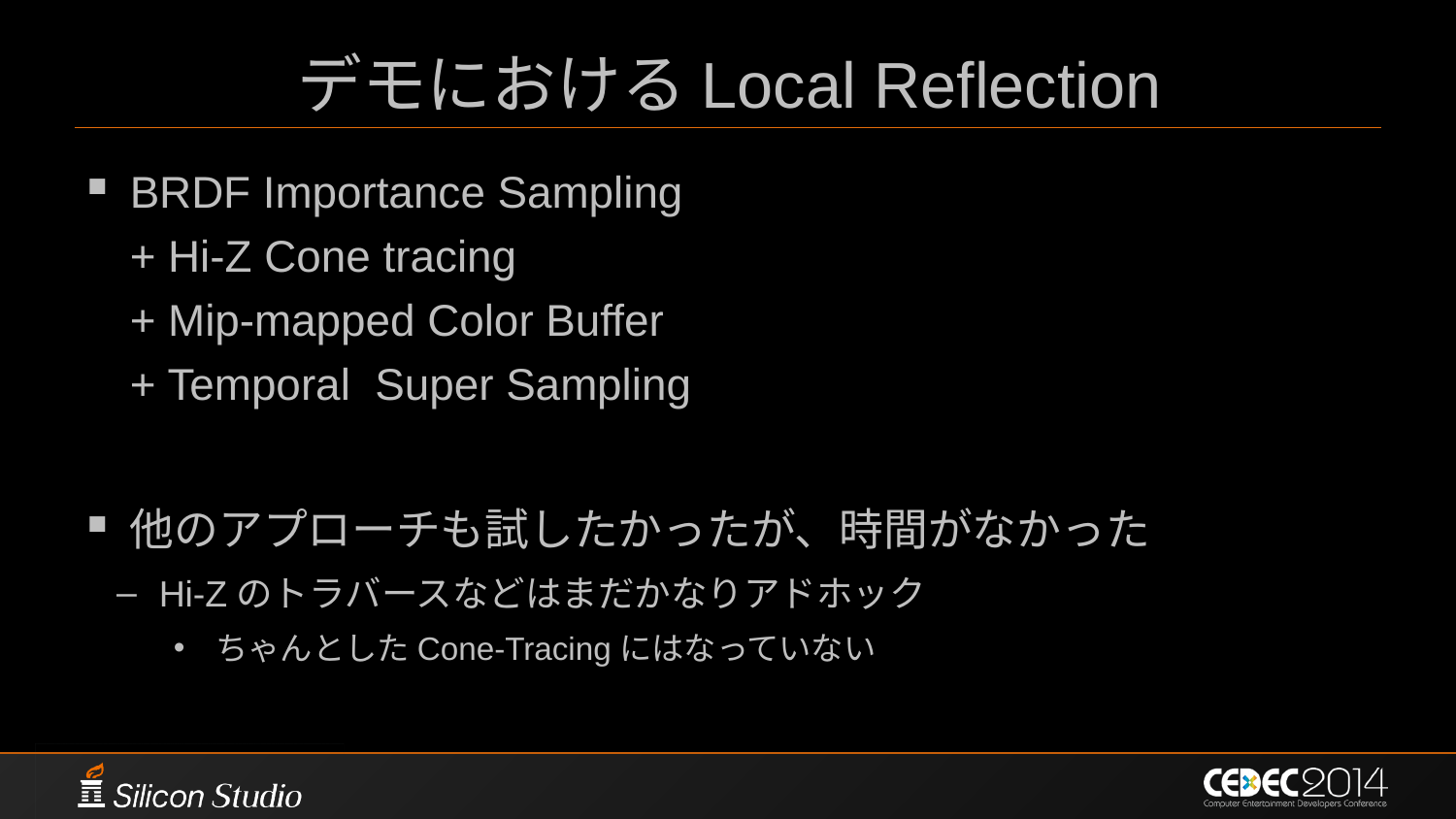

# デモにおけるLocal Reflection
BRDF Importance Sampling
+ Hi-Z Cone tracing
+ Mip-mapped Color Buffer
+ Temporal  Super Sampling

他のアプローチも試したかったが、時間がなかった
Hi-Zのトラバースなどはまだかなりアドホック
ちゃんとしたCone-Tracingにはなっていない